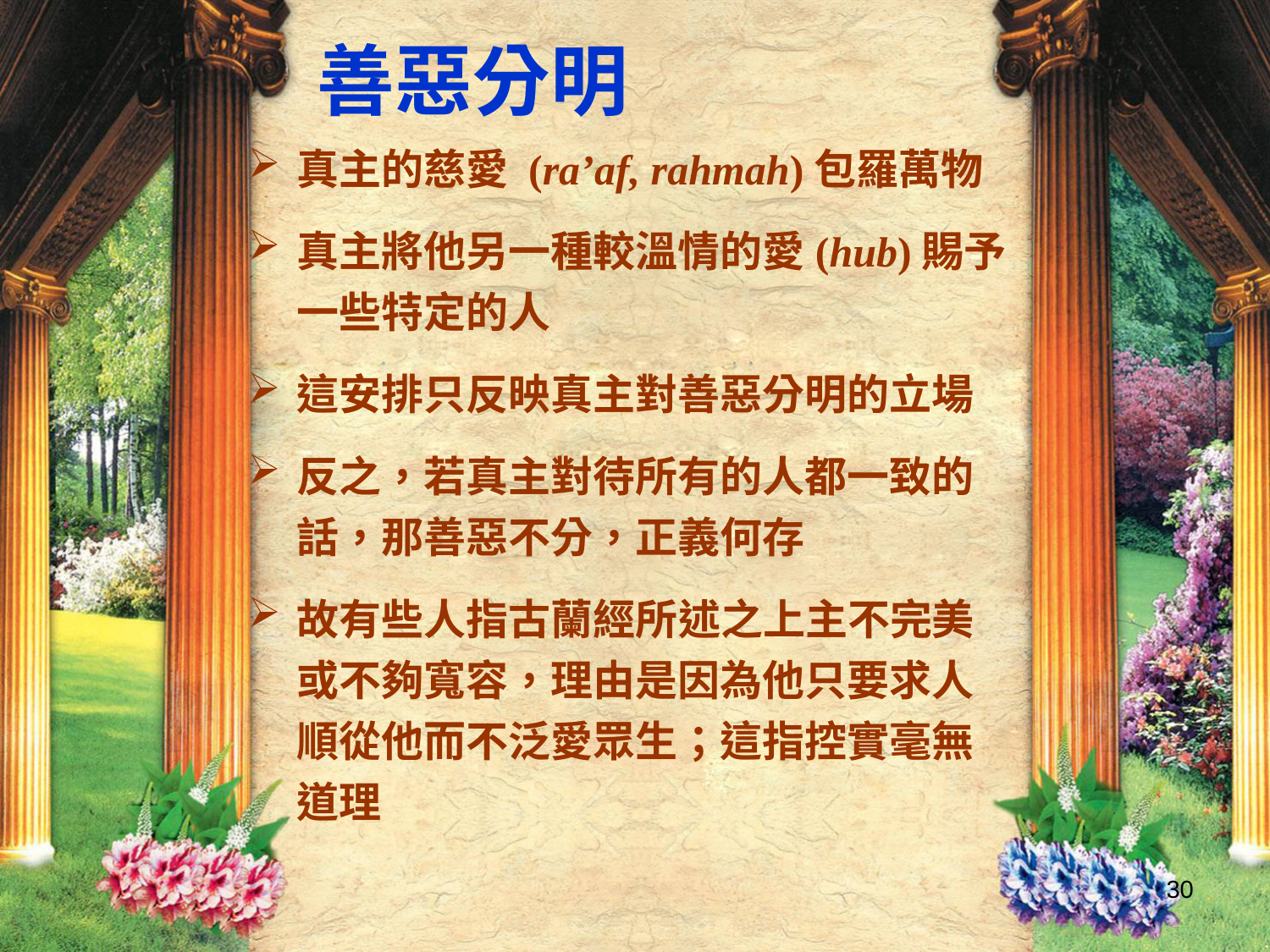

善惡分明
真主的慈愛 (ra’af, rahmah)包羅萬物
真主將他另一種較溫情的愛(hub)賜予一些特定的人
這安排只反映真主對善惡分明的立場
反之，若真主對待所有的人都一致的話，那善惡不分，正義何存
故有些人指古蘭經所述之上主不完美或不夠寬容，理由是因為他只要求人順從他而不泛愛眾生；這指控實毫無道理
30